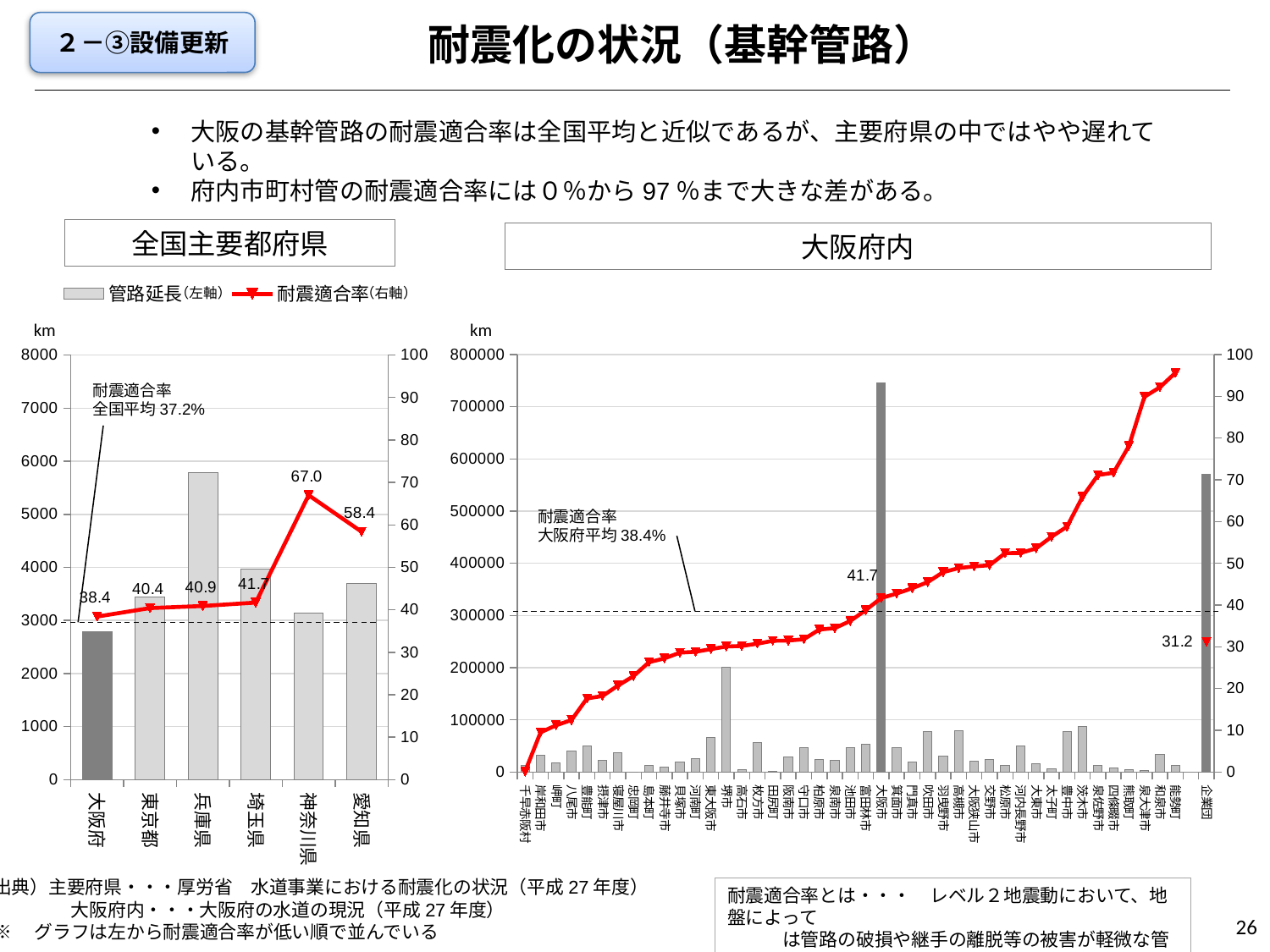

耐震化の状況（基幹管路）
２－③設備更新
大阪の基幹管路の耐震適合率は全国平均と近似であるが、主要府県の中ではやや遅れている。
府内市町村管の耐震適合率には０％から97％まで大きな差がある。
全国主要都府県
大阪府内

### Chart

| Category | 管路延長 | 耐震化率 | 耐震適合率 |
|---|---|---|---|
| 大阪府 | 2779.1 | None | 38.4 |
| 東京都 | 3439.9 | None | 40.4 |
| 兵庫県 | 5790.7 | None | 40.9 |
| 埼玉県 | 3972.2 | None | 41.7 |
| 神奈川県 | 3137.9 | None | 67.0 |
| 愛知県 | 3693.4 | None | 58.4 |

### Chart

| Category | 管路延長 | 列1 | 耐震適合率 |
|---|---|---|---|
| 千早赤阪村 | 12991.0 | None | 0.10776691555692403 |
| 岸和田市 | 31950.0 | None | 9.511737089201878 |
| 岬町 | 18279.0 | None | 11.198643251819028 |
| 八尾市 | 40559.0 | None | 12.463325032668457 |
| 豊能町 | 49453.0 | None | 17.632903969425513 |
| 摂津市 | 22190.0 | None | 18.210905813429473 |
| 寝屋川市 | 36468.0 | None | 20.71130854447735 |
| 忠岡町 | 331.0 | None | 22.9607250755287 |
| 島本町 | 12014.0 | None | 26.31097053437656 |
| 藤井寺市 | 9947.0 | None | 27.224288730270434 |
| 貝塚市 | 18902.0 | None | 28.594857687017246 |
| 河南町 | 26283.0 | None | 28.80188715139063 |
| 東大阪市 | 66958.0 | None | 29.44532393440664 |
| 堺市 | 201126.0 | None | 30.065232739675622 |
| 高石市 | 5059.0 | None | 30.203597548922712 |
| 枚方市 | 56015.0 | None | 30.734624654110505 |
| 田尻町 | 1190.0 | None | 31.428571428571427 |
| 阪南市 | 29463.0 | None | 31.497131996062862 |
| 守口市 | 46549.0 | None | 31.803046252336248 |
| 柏原市 | 24332.0 | None | 34.12378760480026 |
| 泉南市 | 21759.0 | None | 34.46849579484351 |
| 池田市 | 47302.0 | None | 36.16760390681155 |
| 富田林市 | 52898.0 | None | 38.7840750122878 |
| 大阪市 | 746300.0 | None | 41.67600160793247 |
| 箕面市 | 46937.0 | None | 42.757312994013255 |
| 門真市 | 18899.0 | None | 44.02349330652415 |
| 吹田市 | 77800.0 | None | 45.48586118251928 |
| 羽曳野市 | 31364.0 | None | 47.87335799005229 |
| 高槻市 | 78705.0 | None | 48.84696016771489 |
| 大阪狭山市 | 20509.0 | None | 49.25154810083378 |
| 交野市 | 23698.0 | None | 49.52316651194194 |
| 松原市 | 12875.0 | None | 52.442718446601944 |
| 河内長野市 | 50692.0 | None | 52.487572003471946 |
| 大東市 | 15612.0 | None | 53.5677683832949 |
| 太子町 | 6735.0 | None | 56.377134372680025 |
| 豊中市 | 78273.0 | None | 58.777611692409906 |
| 茨木市 | 86944.0 | None | 65.91714206845786 |
| 泉佐野市 | 12018.0 | None | 71.13496422033616 |
| 四條畷市 | 8461.0 | None | 71.69365323247843 |
| 熊取町 | 5037.0 | None | 78.12189795513203 |
| 泉大津市 | 2332.0 | None | 89.87993138936535 |
| 和泉市 | 33591.0 | None | 92.16159090232503 |
| 能勢町 | 13592.0 | None | 95.62978222483814 |
|  | None | None | None |
| 企業団 | 570760.0 | None | 31.212418529679724 |
（右軸）
（左軸）
km
km
耐震適合率
全国平均37.2%
耐震適合率
大阪府平均38.4%
出典）主要府県・・・厚労省　水道事業における耐震化の状況（平成27年度）
　　 　　大阪府内・・・大阪府の水道の現況（平成27年度）
※　グラフは左から耐震適合率が低い順で並んでいる
耐震適合率とは・・・　レベル２地震動において、地盤によって
　　　は管路の破損や継手の離脱等の被害が軽微な管の率
26